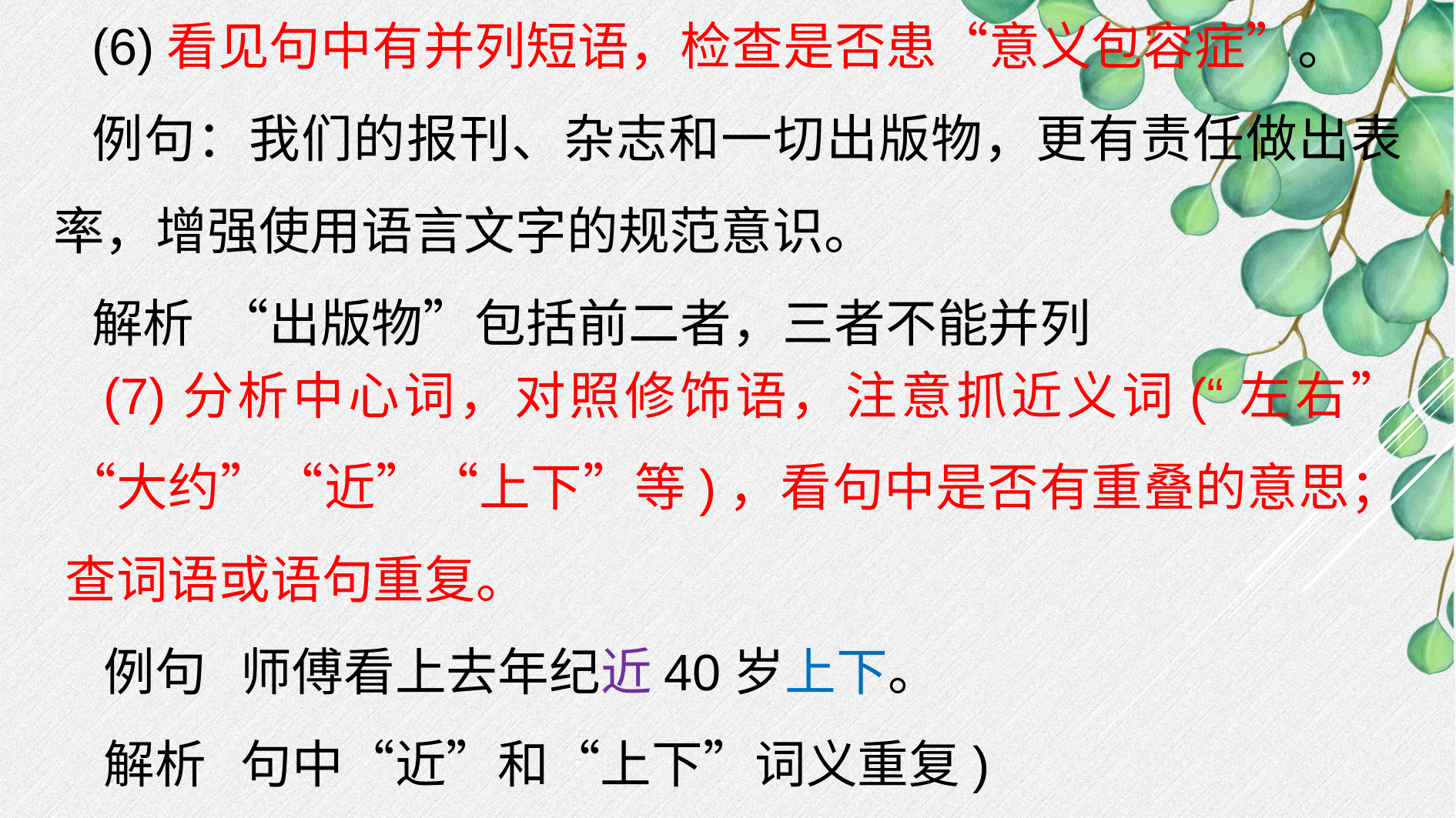

(6)看见句中有并列短语，检查是否患“意义包容症”。
例句：我们的报刊、杂志和一切出版物，更有责任做出表率，增强使用语言文字的规范意识。
解析  “出版物”包括前二者，三者不能并列
(7)分析中心词，对照修饰语，注意抓近义词(“左右”“大约”“近”“上下”等)，看句中是否有重叠的意思；查词语或语句重复。
例句   师傅看上去年纪近40岁上下。
解析   句中“近”和“上下”词义重复)